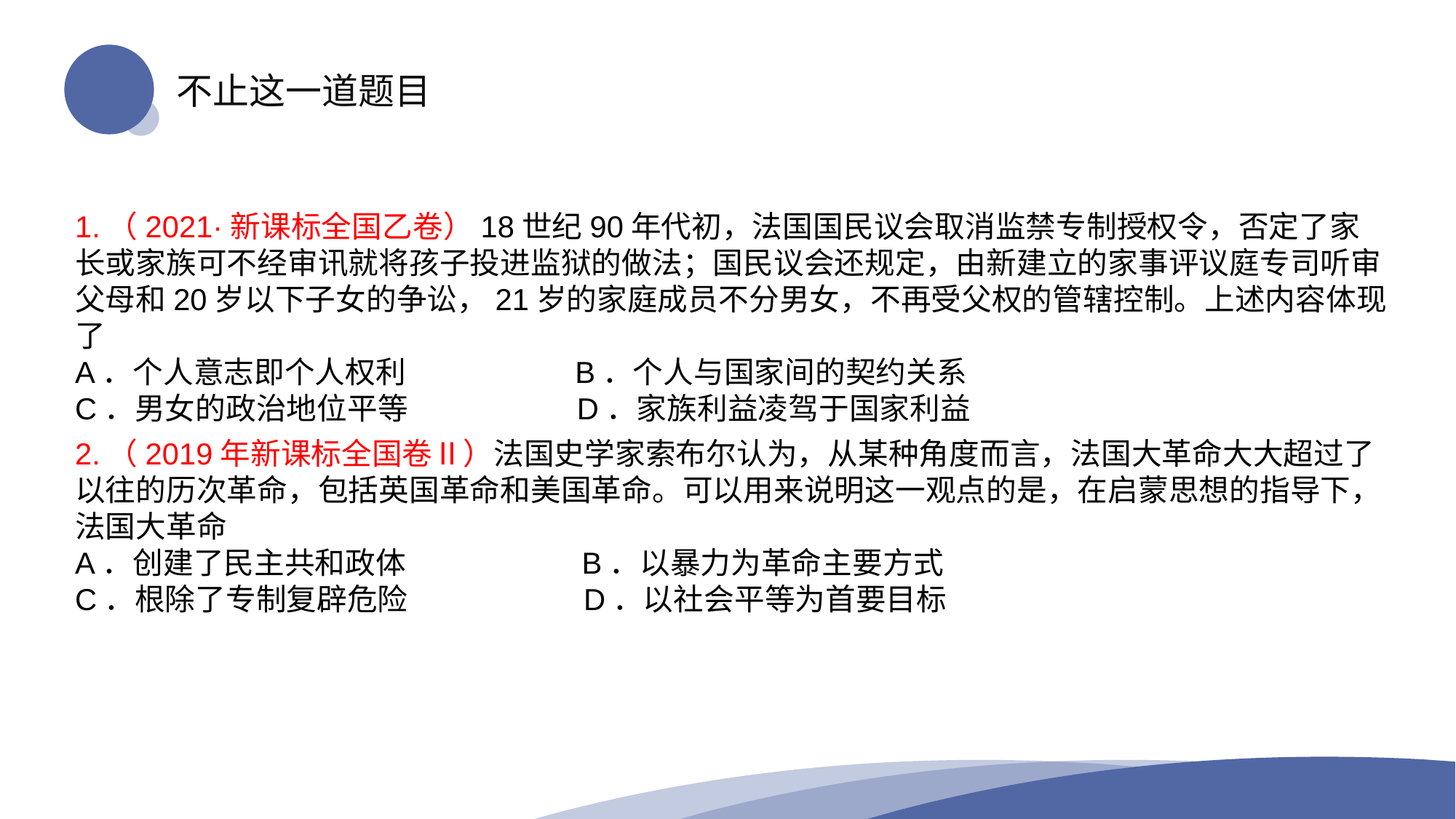

不止这一道题目
1.（2021·新课标全国乙卷）18世纪90年代初，法国国民议会取消监禁专制授权令，否定了家长或家族可不经审讯就将孩子投进监狱的做法；国民议会还规定，由新建立的家事评议庭专司听审父母和20岁以下子女的争讼，21岁的家庭成员不分男女，不再受父权的管辖控制。上述内容体现了A．个人意志即个人权利                        B．个人与国家间的契约关系C．男女的政治地位平等                        D．家族利益凌驾于国家利益
2.（2019年新课标全国卷Ⅱ）法国史学家索布尔认为，从某种角度而言，法国大革命大大超过了以往的历次革命，包括英国革命和美国革命。可以用来说明这一观点的是，在启蒙思想的指导下，法国大革命A．创建了民主共和政体                         B．以暴力为革命主要方式C．根除了专制复辟危险                         D．以社会平等为首要目标